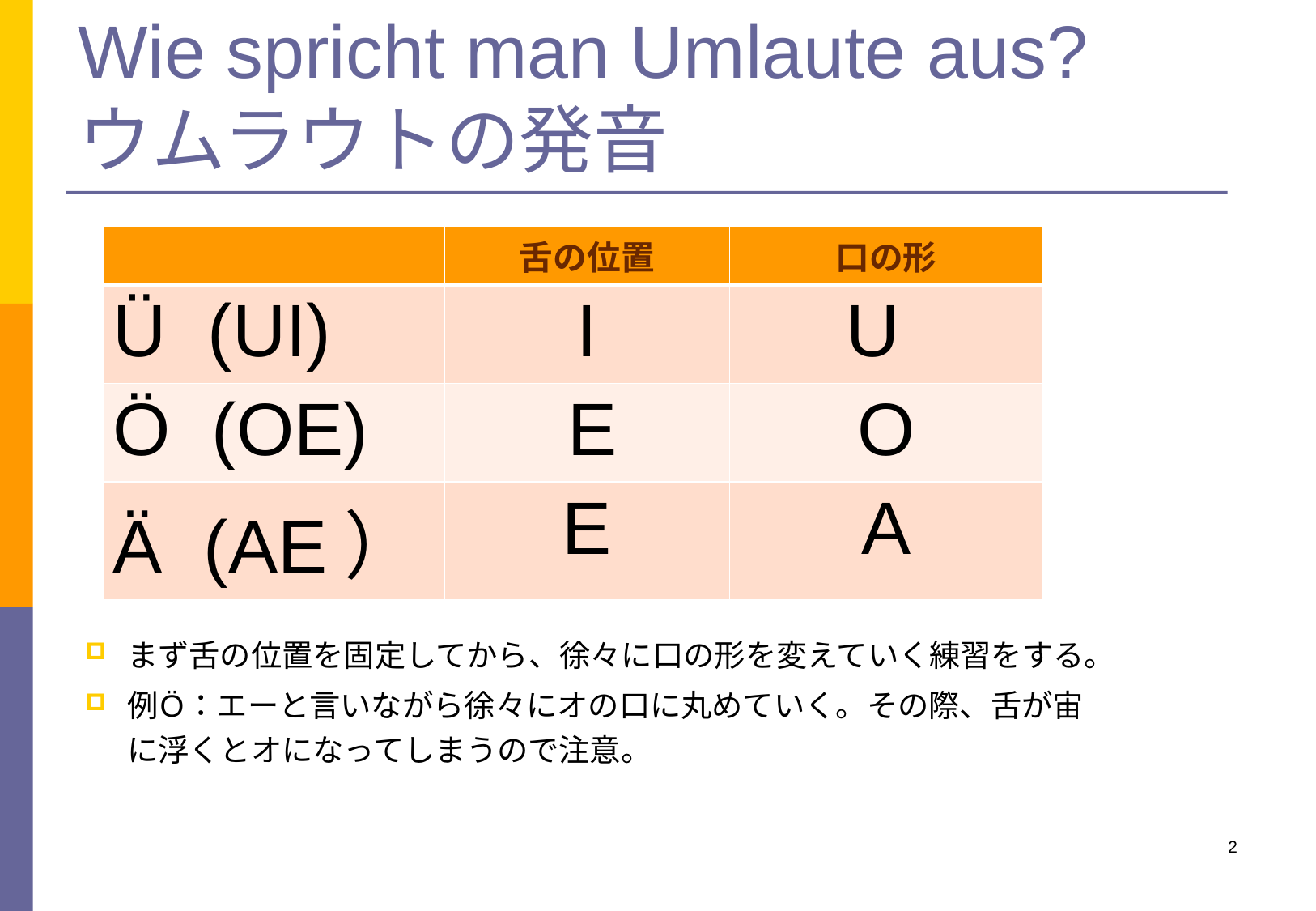

# Wie spricht man Umlaute aus? ウムラウトの発音
|  | 舌の位置 | 口の形 |
| --- | --- | --- |
| Ü (UI) | I | U |
| Ö (OE) | E | O |
| Ä (AE） | E | A |

まず舌の位置を固定してから、徐々に口の形を変えていく練習をする。
例Ö：エーと言いながら徐々にオの口に丸めていく。その際、舌が宙に浮くとオになってしまうので注意。

2